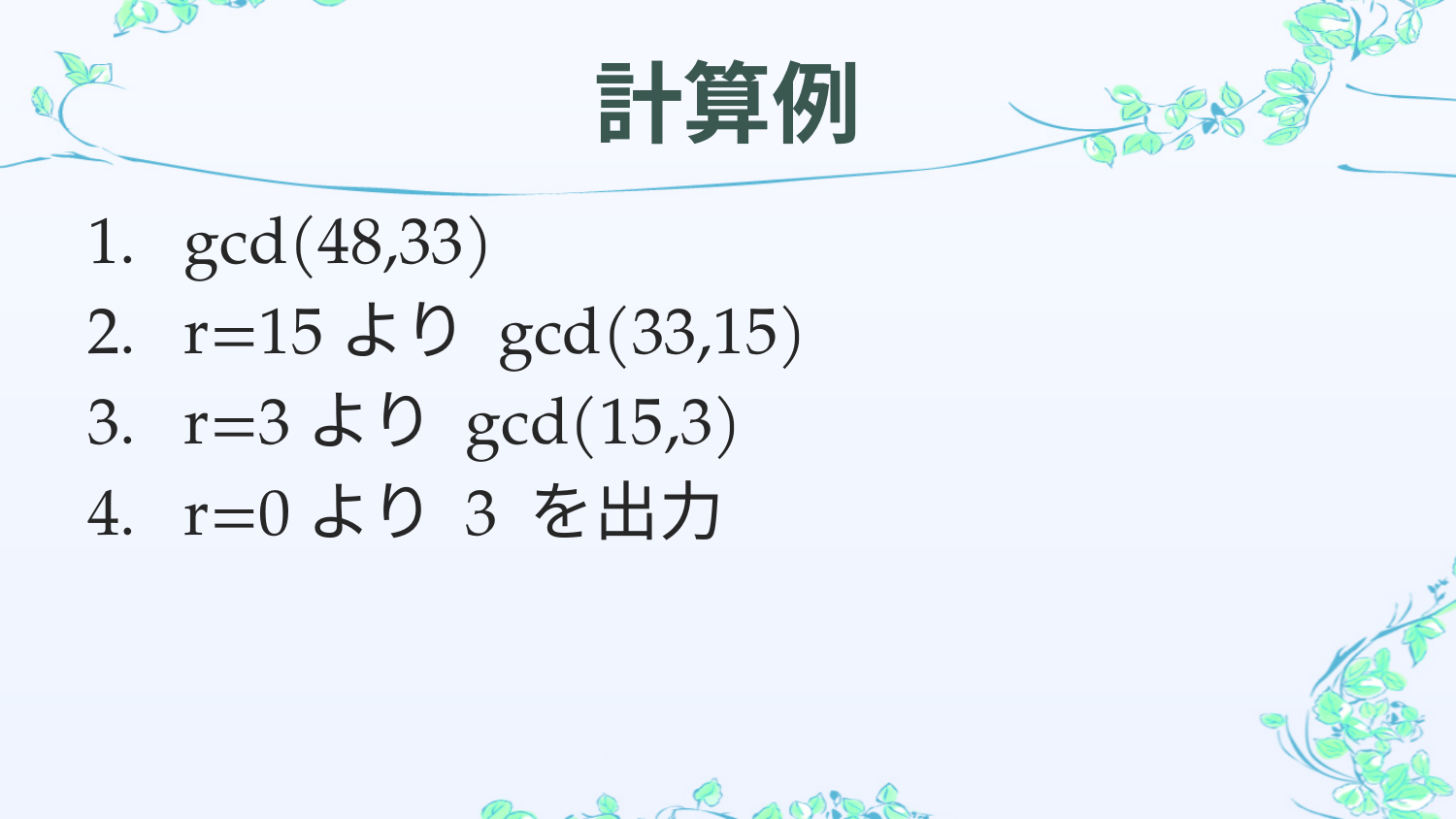

# 計算例
gcd(48,33)
r=15より gcd(33,15)
r=3より gcd(15,3)
r=0より 3 を出力